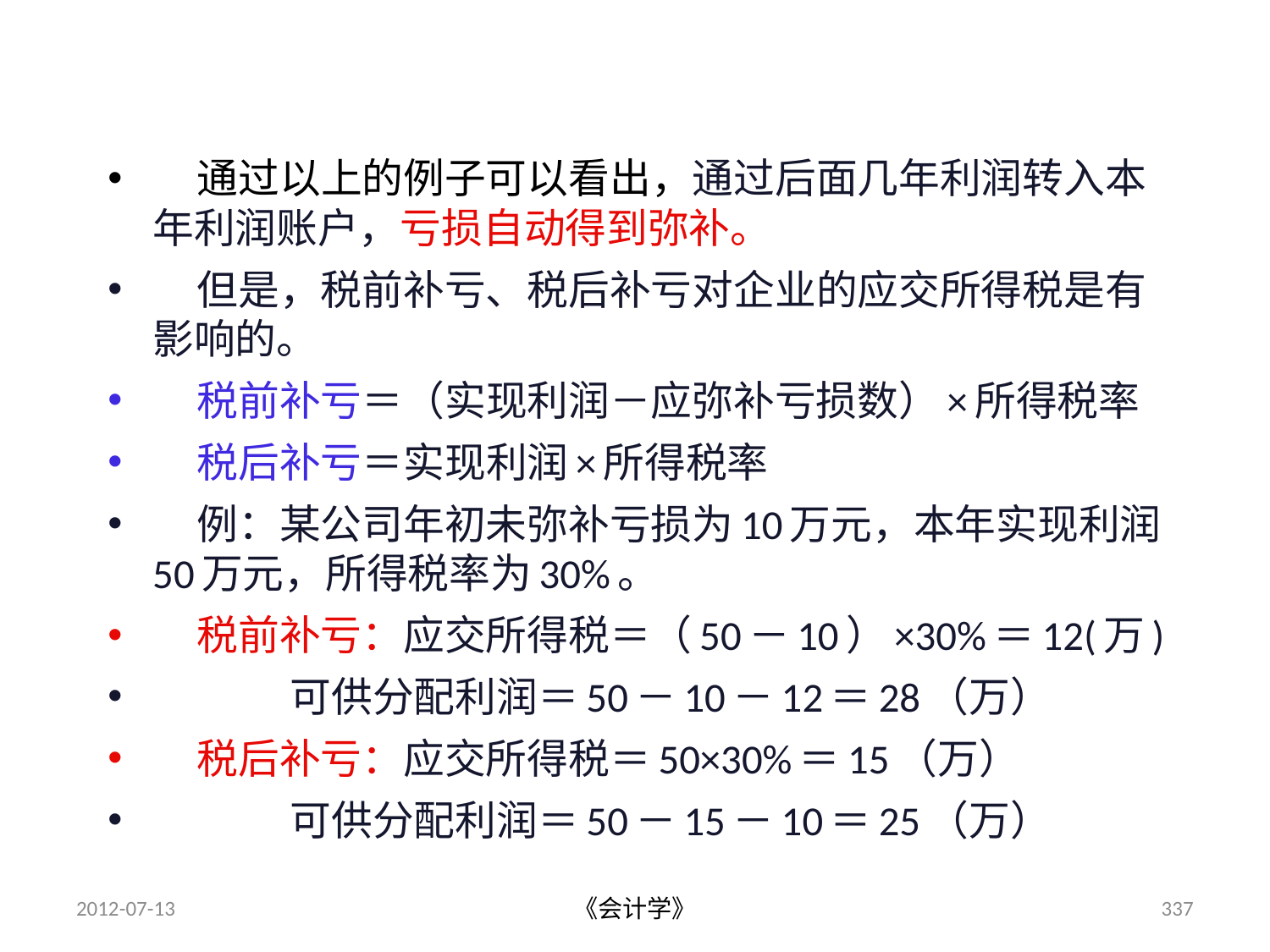

通过以上的例子可以看出，通过后面几年利润转入本年利润账户，亏损自动得到弥补。
    但是，税前补亏、税后补亏对企业的应交所得税是有影响的。
    税前补亏＝（实现利润－应弥补亏损数）×所得税率
    税后补亏＝实现利润×所得税率
    例：某公司年初未弥补亏损为10万元，本年实现利润50万元，所得税率为30%。
    税前补亏：应交所得税＝（50－10）×30%＝12(万)
              可供分配利润＝50－10－12＝28（万）
    税后补亏：应交所得税＝50×30%＝15（万）
              可供分配利润＝50－15－10＝25（万）
2012-07-13
《会计学》
337